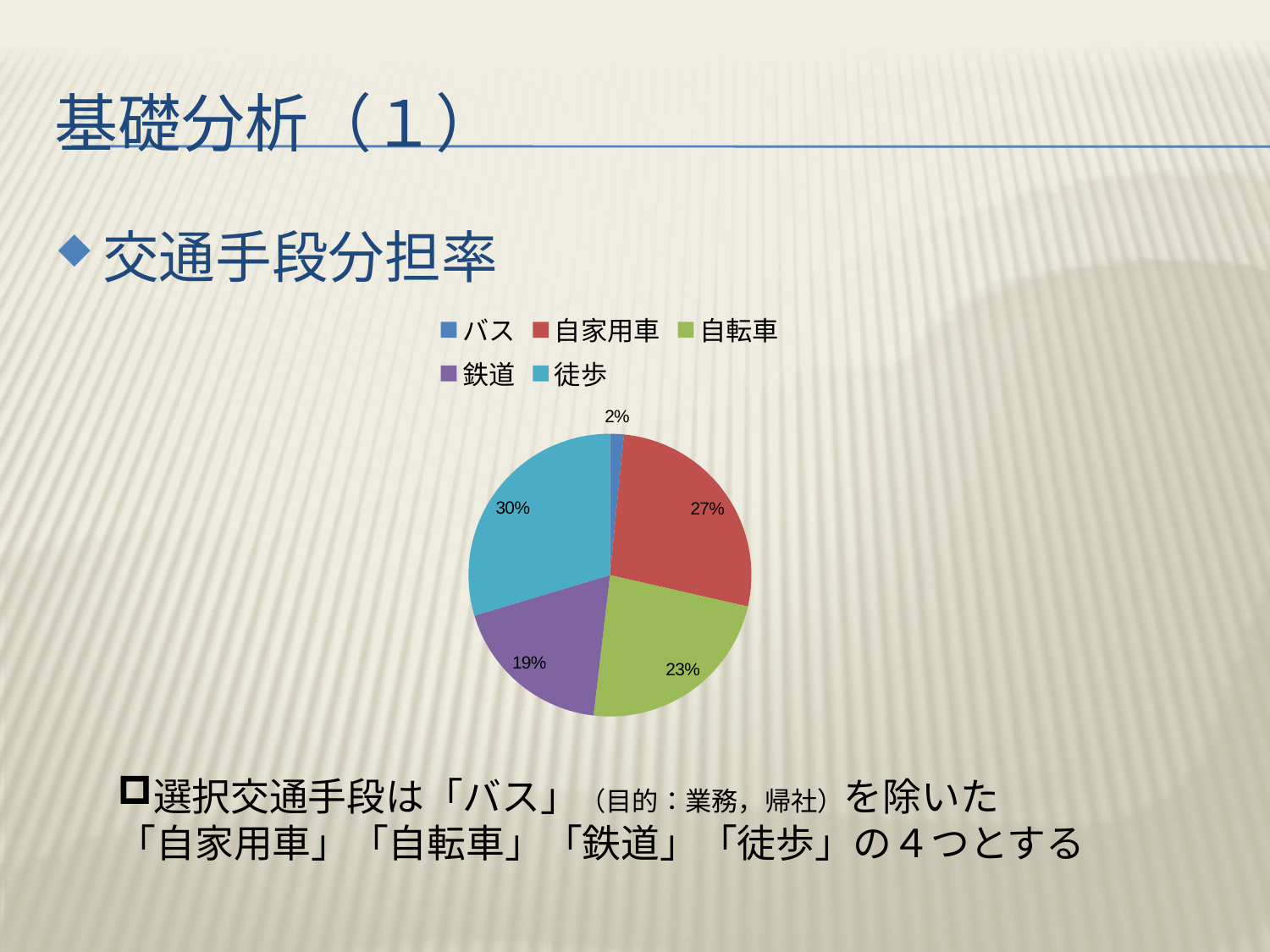

# 基礎分析（１）
交通手段分担率

### Chart

| Category | 集計 |
|---|---|
| バス | 3.0 |
| 自家用車 | 51.0 |
| 自転車 | 44.0 |
| 鉄道 | 35.0 |
| 徒歩 | 56.0 |
選択交通手段は「バス」（目的：業務，帰社）を除いた
「自家用車」「自転車」「鉄道」「徒歩」の４つとする